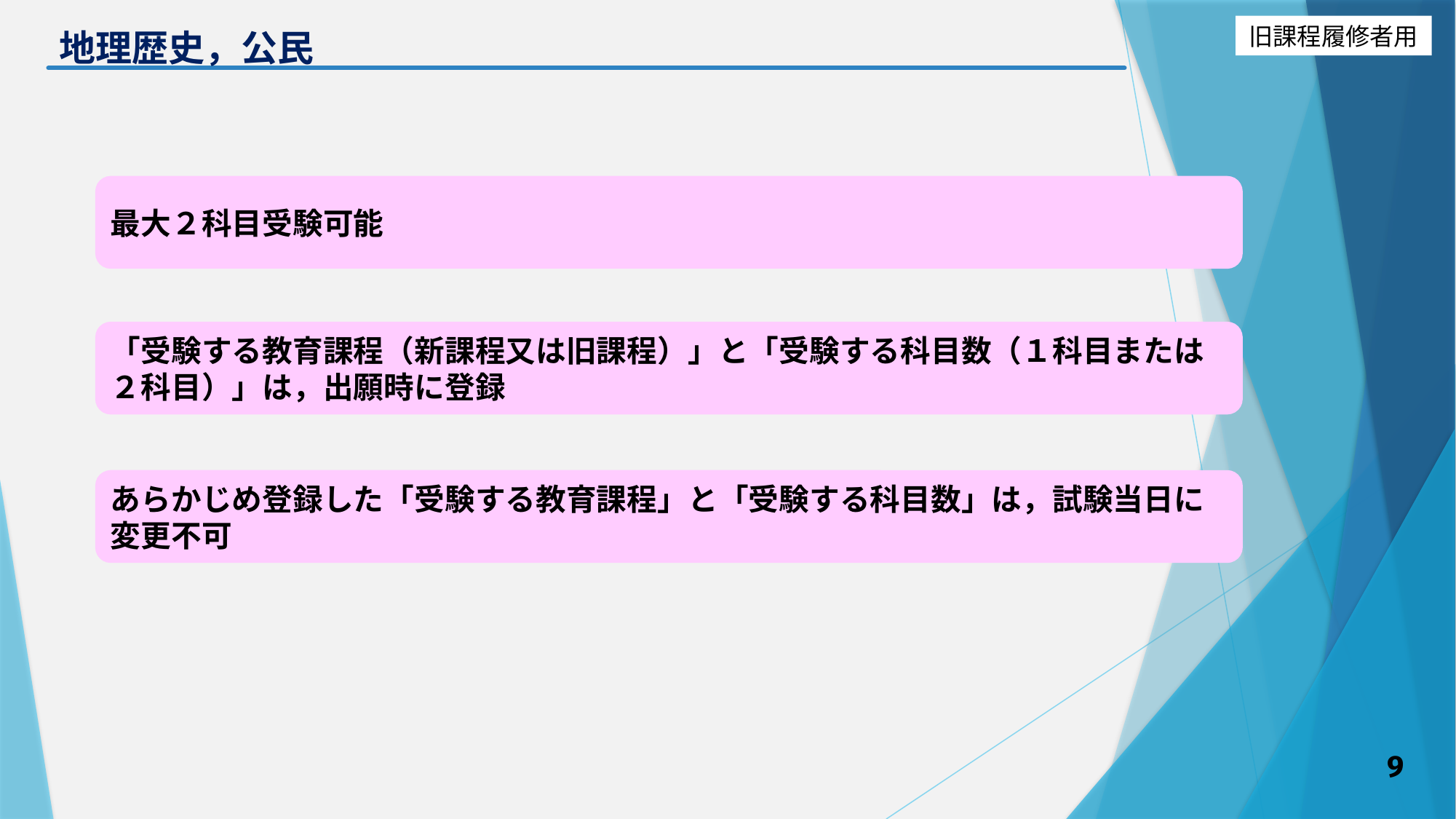

# 地理歴史，公民
最大２科目受験可能
「受験する教育課程（新課程又は旧課程）」と「受験する科目数（１科目または２科目）」は，出願時に登録
あらかじめ登録した「受験する教育課程」と「受験する科目数」は，試験当日に変更不可
9